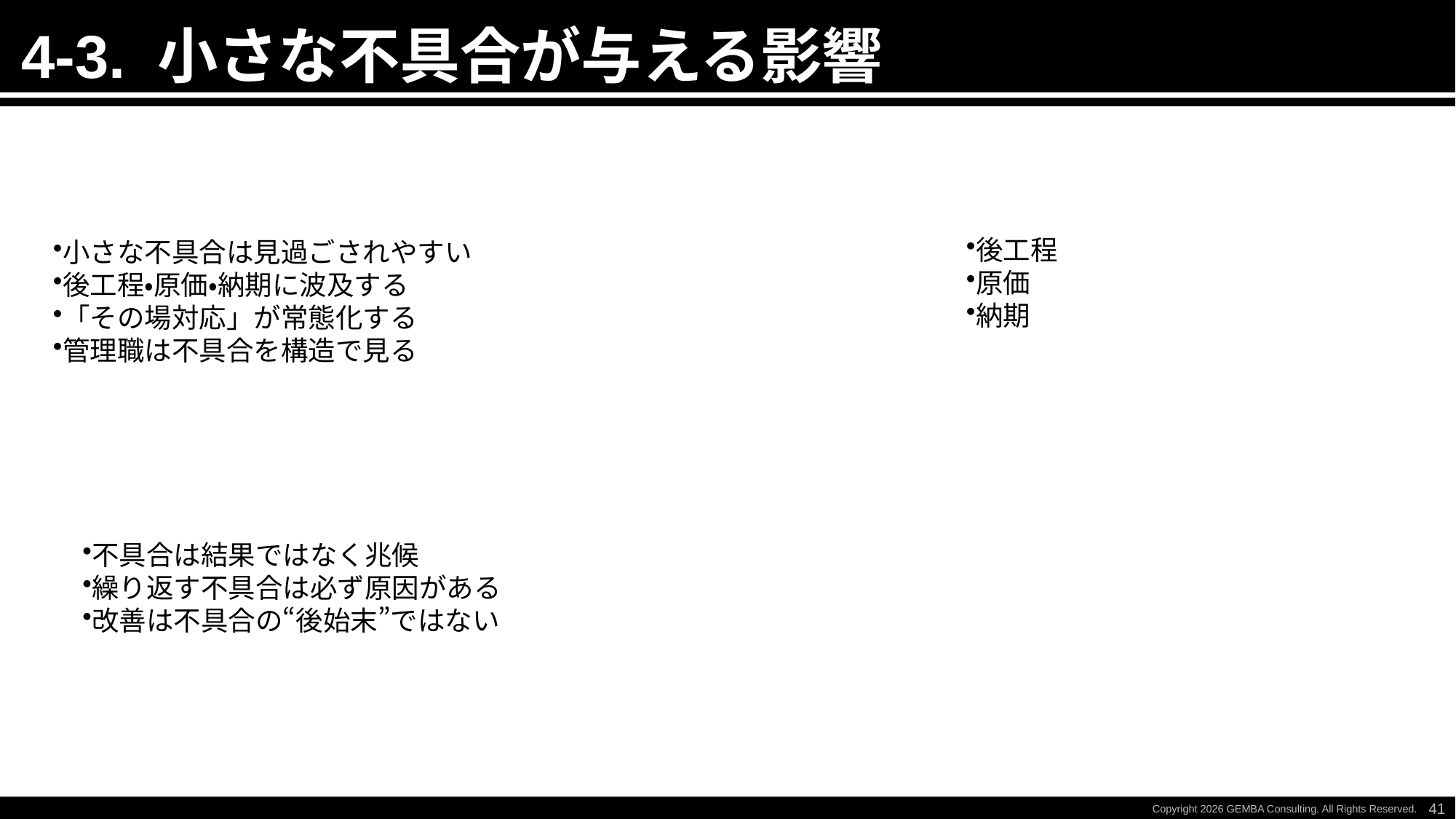

4-3. 小さな不具合が与える影響
後工程
原価
納期
小さな不具合は見過ごされやすい
後工程・原価・納期に波及する
「その場対応」が常態化する
管理職は不具合を構造で見る
不具合は結果ではなく兆候
繰り返す不具合は必ず原因がある
改善は不具合の“後始末”ではない
41